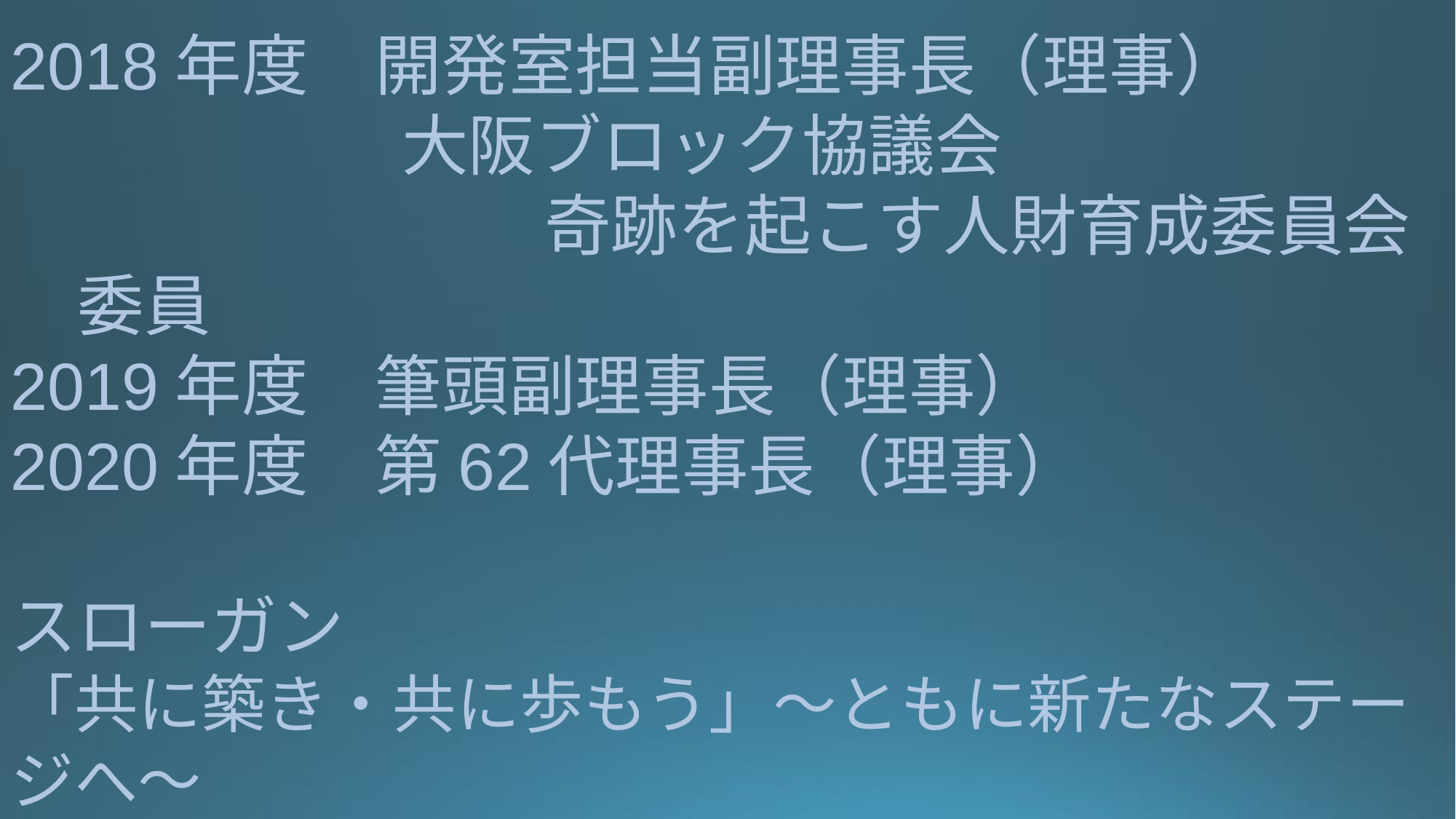

2018年度　開発室担当副理事長（理事）
	　　　　 大阪ブロック協議会
　　　　　　　　奇跡を起こす人財育成委員会　委員
2019年度　筆頭副理事長（理事）
2020年度　第62代理事長（理事）

スローガン
「共に築き・共に歩もう」～ともに新たなステージへ～